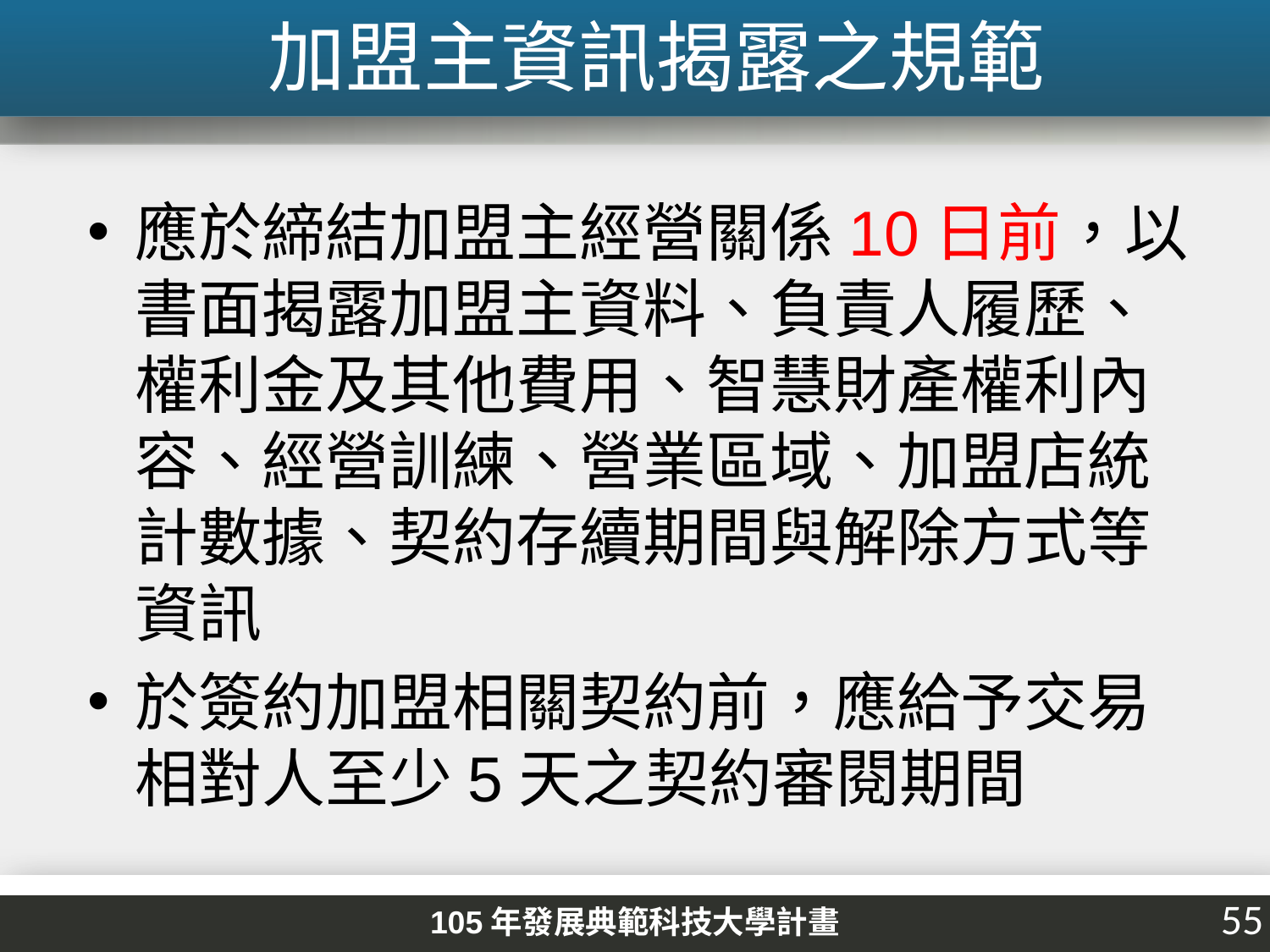

# 加盟主資訊揭露之規範
應於締結加盟主經營關係10日前，以書面揭露加盟主資料、負責人履歷、權利金及其他費用、智慧財產權利內容、經營訓練、營業區域、加盟店統計數據、契約存續期間與解除方式等資訊
於簽約加盟相關契約前，應給予交易相對人至少5天之契約審閱期間